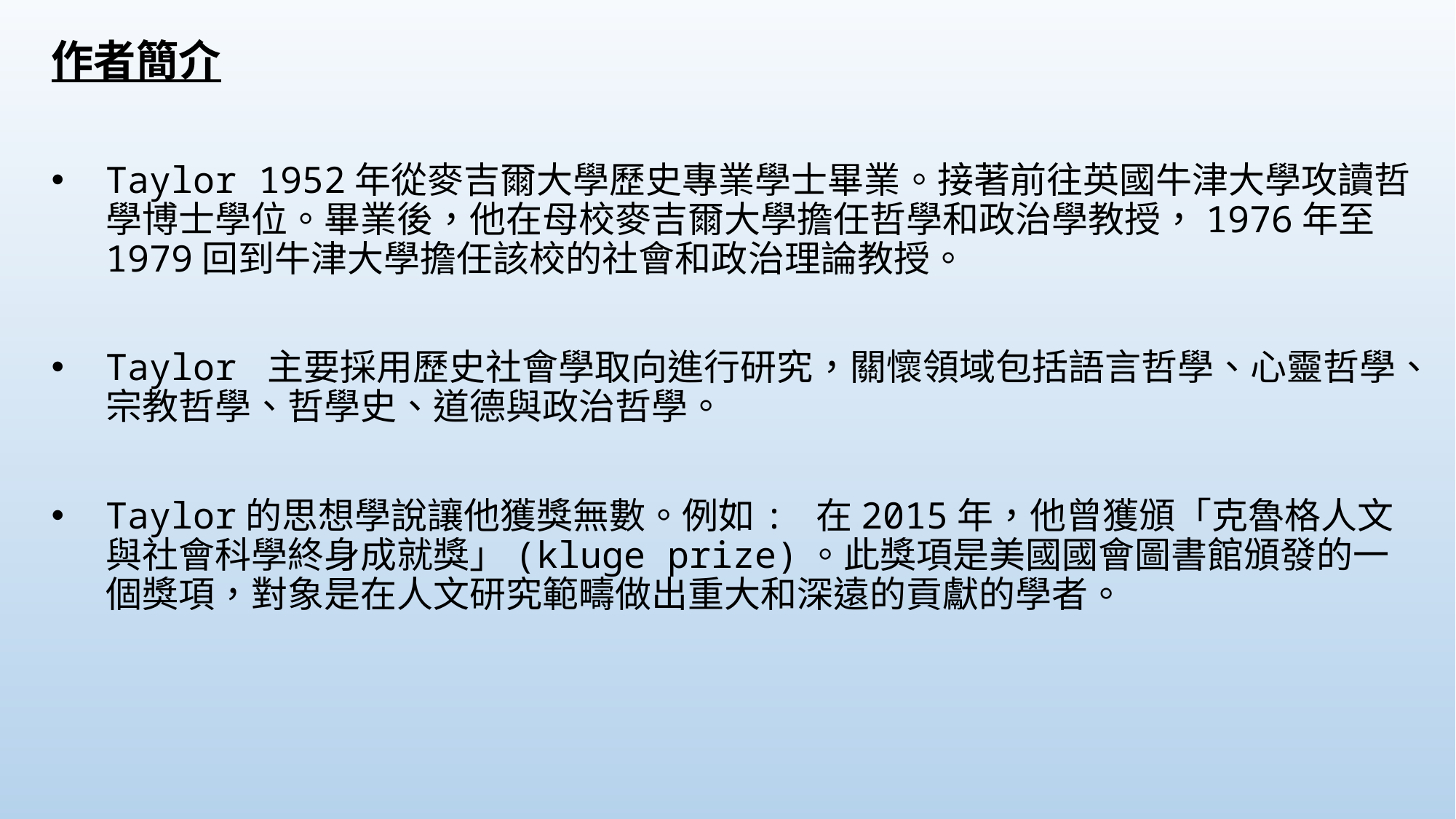

作者簡介

Taylor 1952年從麥吉爾大學歷史專業學士畢業。接著前往英國牛津大學攻讀哲學博士學位。畢業後，他在母校麥吉爾大學擔任哲學和政治學教授，1976年至1979回到牛津大學擔任該校的社會和政治理論教授。

Taylor 主要採用歷史社會學取向進行研究，關懷領域包括語言哲學、心靈哲學、宗教哲學、哲學史、道德與政治哲學。

Taylor的思想學說讓他獲獎無數。例如: 在2015年，他曾獲頒「克魯格人文與社會科學終身成就獎」(kluge prize)。此獎項是美國國會圖書館頒發的一個獎項，對象是在人文研究範疇做出重大和深遠的貢獻的學者。